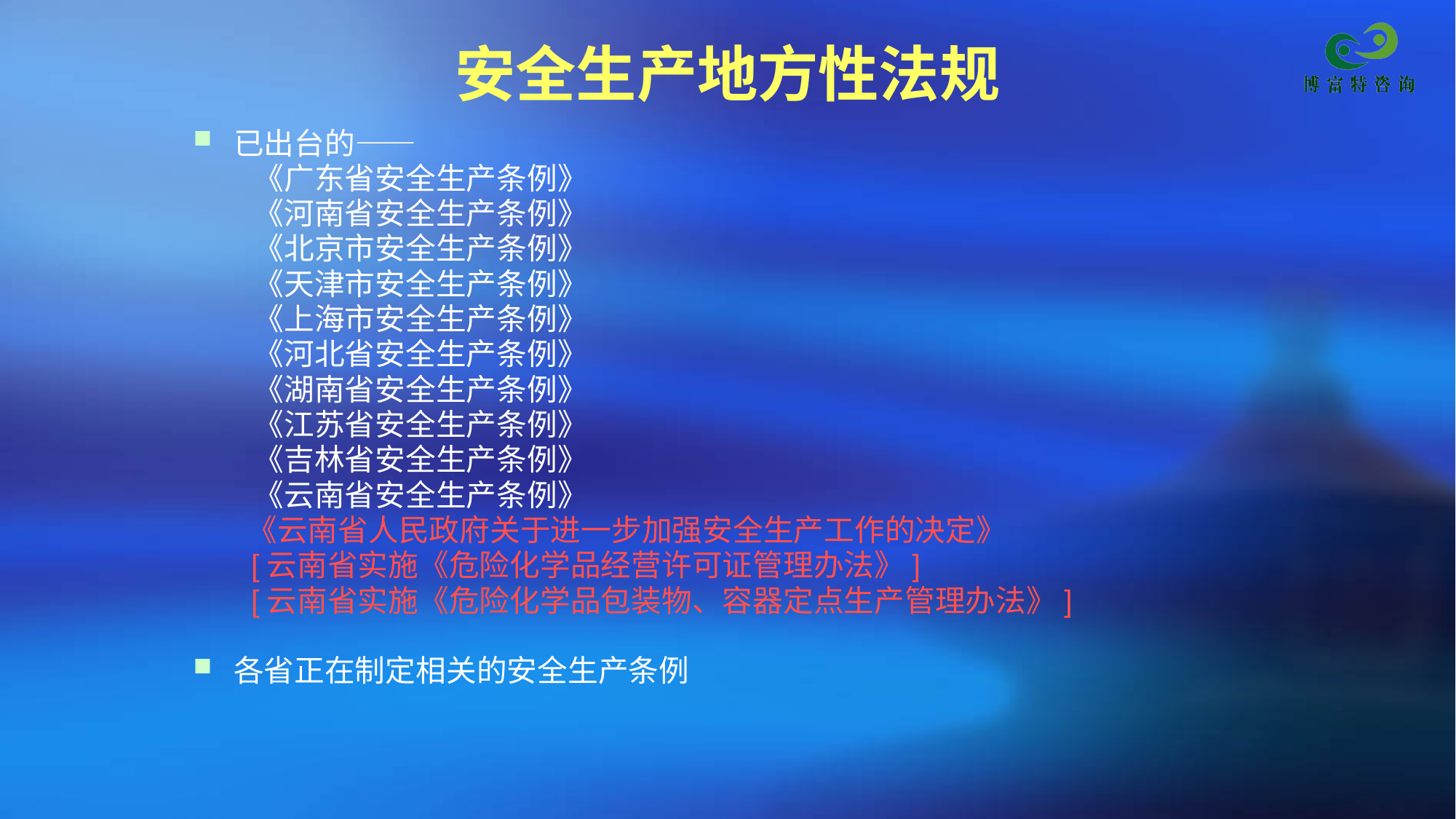

# 安全生产地方性法规
已出台的——
        《广东省安全生产条例》
        《河南省安全生产条例》
        《北京市安全生产条例》
        《天津市安全生产条例》
        《上海市安全生产条例》
        《河北省安全生产条例》
        《湖南省安全生产条例》
        《江苏省安全生产条例》
        《吉林省安全生产条例》
        《云南省安全生产条例》
       《云南省人民政府关于进一步加强安全生产工作的决定》
       [云南省实施《危险化学品经营许可证管理办法》]
       [云南省实施《危险化学品包装物、容器定点生产管理办法》]

各省正在制定相关的安全生产条例